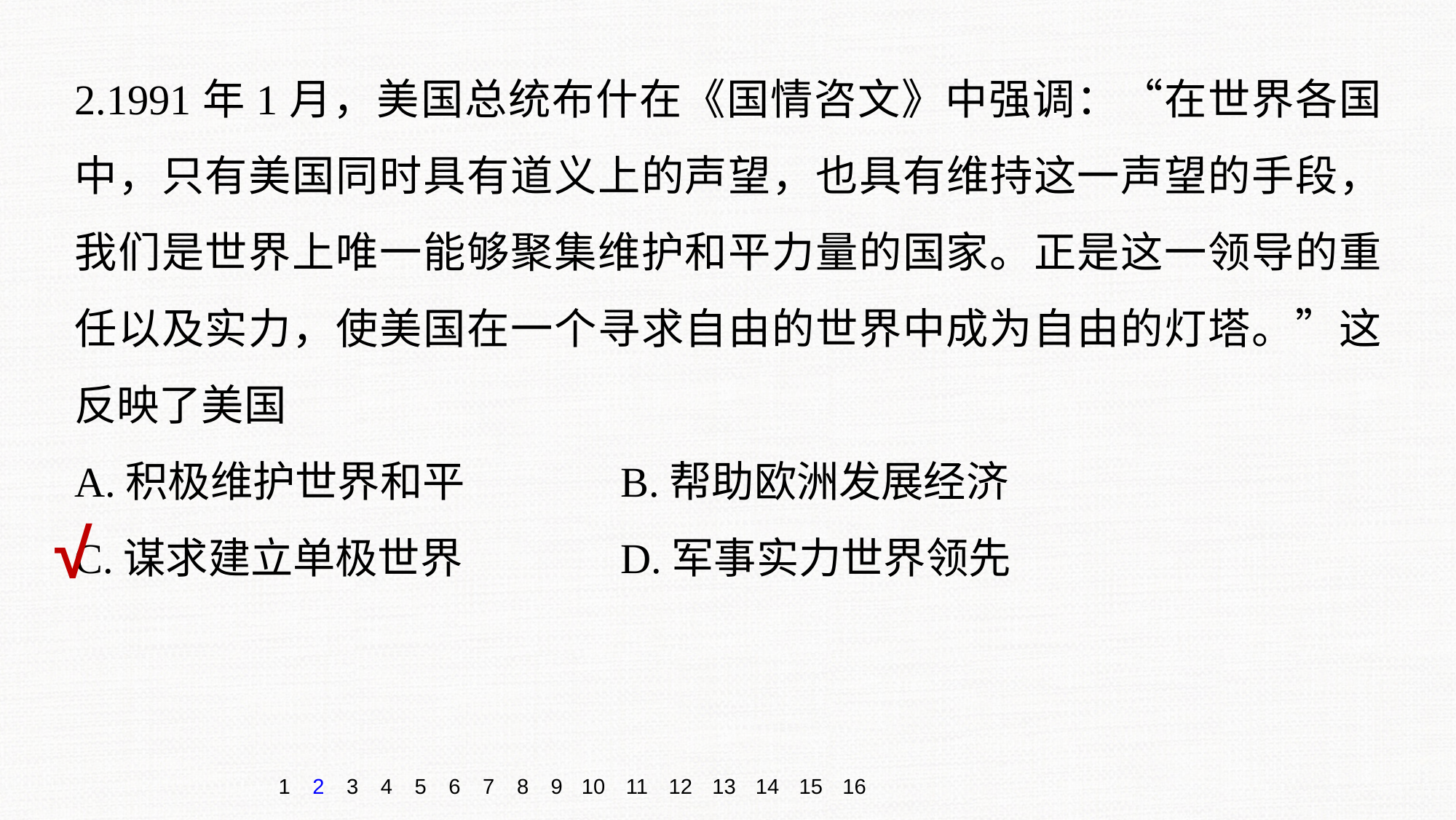

2.1991年1月，美国总统布什在《国情咨文》中强调：“在世界各国中，只有美国同时具有道义上的声望，也具有维持这一声望的手段，我们是世界上唯一能够聚集维护和平力量的国家。正是这一领导的重任以及实力，使美国在一个寻求自由的世界中成为自由的灯塔。”这反映了美国
A.积极维护世界和平  		B.帮助欧洲发展经济
C.谋求建立单极世界  		D.军事实力世界领先
√
1
2
3
4
5
6
7
8
9
10
11
12
13
14
15
16